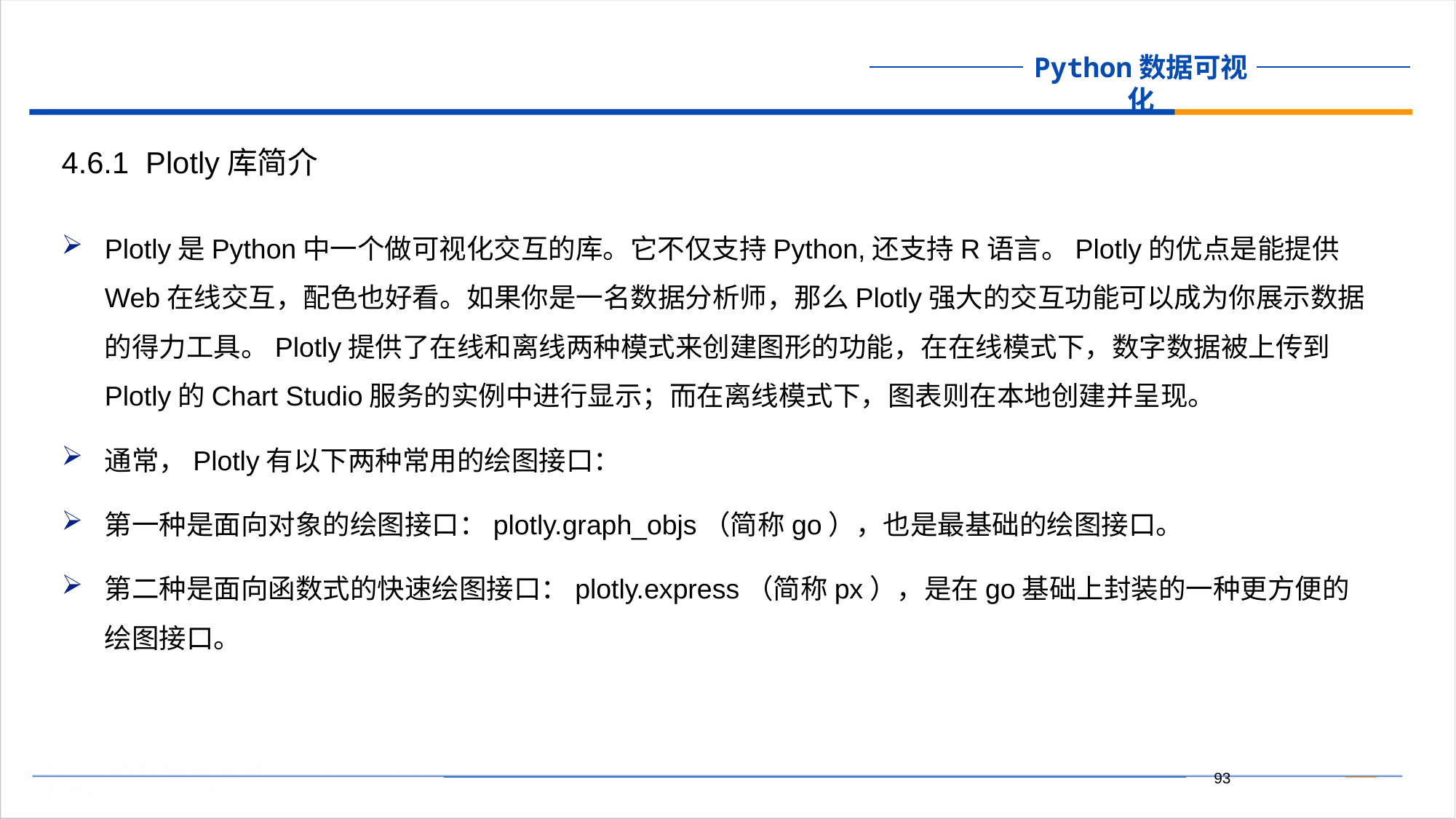

4.6.1  Plotly库简介
Plotly是Python中一个做可视化交互的库。它不仅支持Python,还支持R语言。Plotly的优点是能提供Web在线交互，配色也好看。如果你是一名数据分析师，那么Plotly强大的交互功能可以成为你展示数据的得力工具。Plotly提供了在线和离线两种模式来创建图形的功能，在在线模式下，数字数据被上传到Plotly的Chart Studio服务的实例中进行显示；而在离线模式下，图表则在本地创建并呈现。
通常，Plotly有以下两种常用的绘图接口：
第一种是面向对象的绘图接口：plotly.graph_objs（简称go），也是最基础的绘图接口。
第二种是面向函数式的快速绘图接口：plotly.express（简称px），是在go基础上封装的一种更方便的绘图接口。